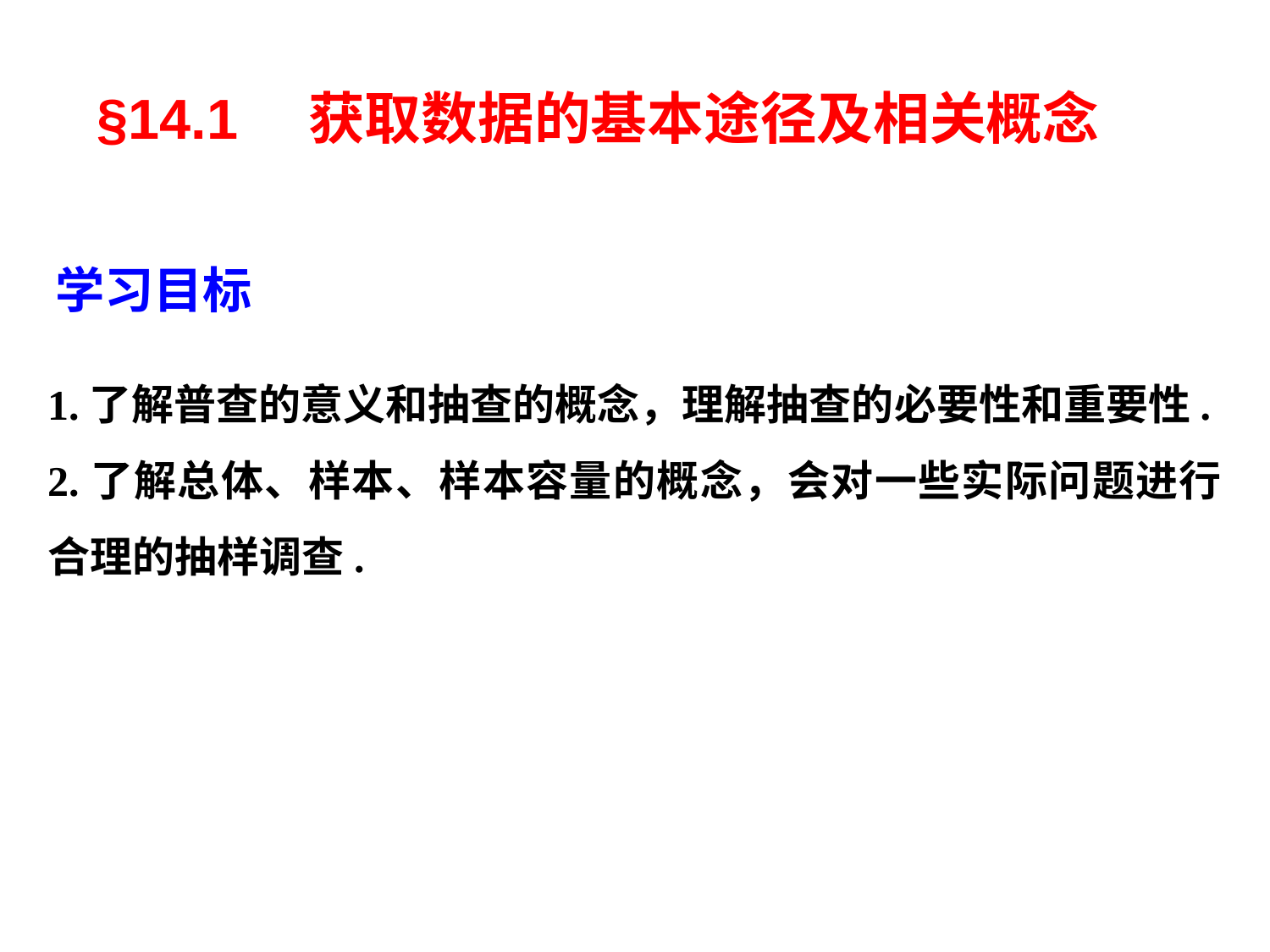

§14.1　获取数据的基本途径及相关概念
学习目标
1.了解普查的意义和抽查的概念，理解抽查的必要性和重要性.
2.了解总体、样本、样本容量的概念，会对一些实际问题进行合理的抽样调查.